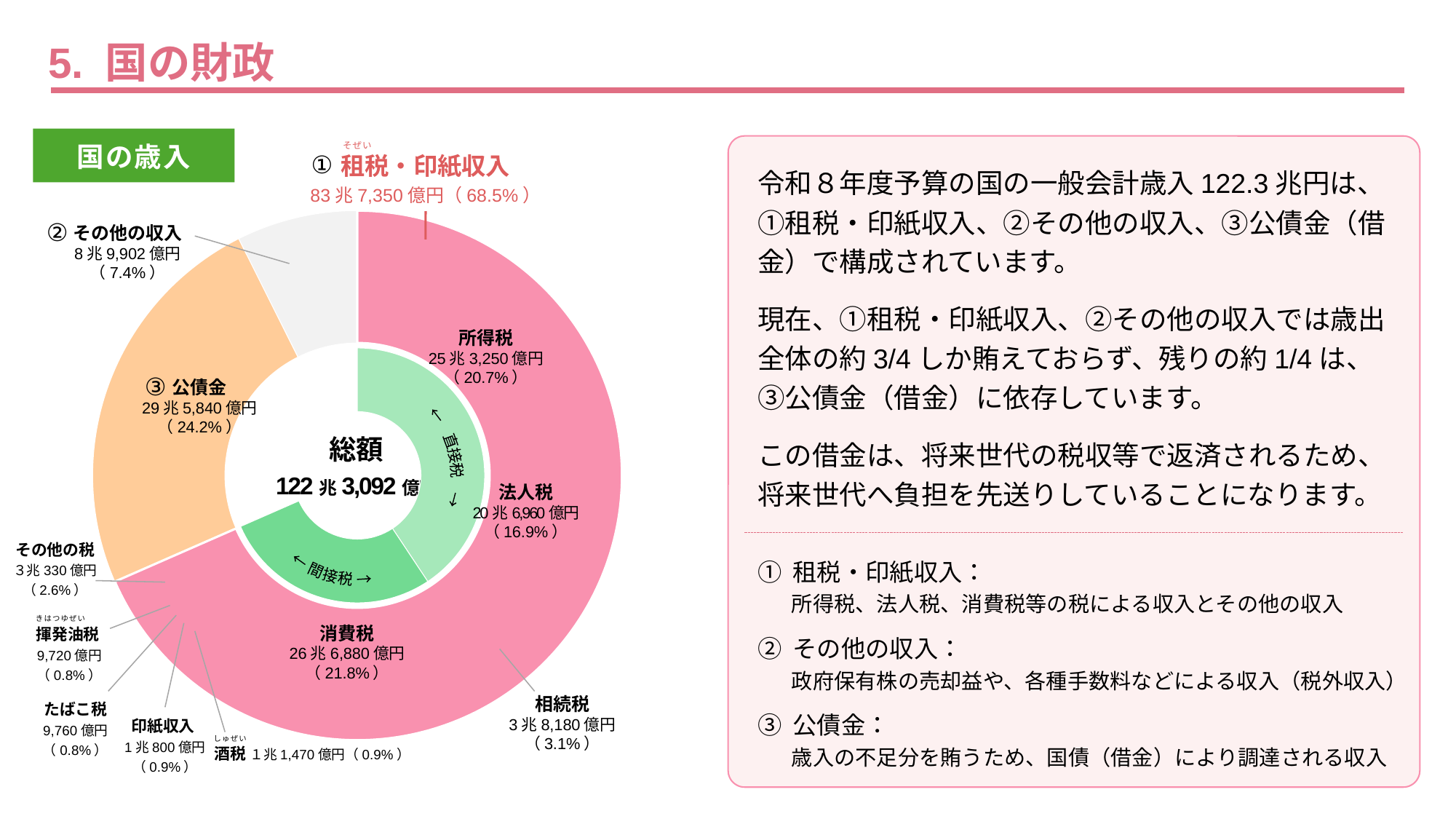

5. 国の財政

国の歳入
そぜい

租税・印紙収入
83兆7,350億円（68.5%）
①
令和８年度予算の国の一般会計歳入122.3兆円は、①租税・印紙収入、②その他の収入、③公債金（借金）で構成されています。
現在、①租税・印紙収入、②その他の収入では歳出全体の約3/4しか賄えておらず、残りの約1/4は、③公債金（借金）に依存しています。
この借金は、将来世代の税収等で返済されるため、将来世代へ負担を先送りしていることになります。

### Chart

| Category | 国の歳入 |
|---|---|
| 所得税 | 0.207 |
| 法人税 | 0.169 |
| 相続税 | 0.031 |
| 消費税 | 0.218 |
| 酒税 | 0.009 |
| 印紙収入 | 0.009 |
| たばこ税 | 0.008 |
| 揮発油税 | 0.008 |
| その他の税 | 0.026 |
| 公債金 | 0.242 |
| その他の収入 | 0.074 |

### Chart

| Category | 列1 |
|---|---|
| 租税・印紙収入 | 0.685 |
②
その他の収入
8兆9,902億円
（7.4%）
所得税
25兆3,250億円
（20.7%）

### Chart

| Category | 列1 |
|---|---|
| 直接税 | 0.407 |
| 間接税 | 0.278 |
| その他 | 0.316 |
③
公債金
29兆5,840億円
（24.2%）
←　直接税　→
← 間接税 →
総額
122兆3,092億円
法人税
20兆6,960億円
（16.9%）
その他の税
３兆330億円
（2.6%）
① 租税・印紙収入：
所得税、法人税、消費税等の税による収入とその他の収入
きはつゆぜい
消費税
26兆6,880億円
（21.8%）
揮発油税
9,720億円
（0.8%）
② その他の収入：
政府保有株の売却益や、各種手数料などによる収入（税外収入）
相続税
3兆8,180億円
（3.1%）
たばこ税
9,760億円
（0.8%）
③ 公債金：
歳入の不足分を賄うため、国債（借金）により調達される収入
印紙収入
1兆800億円
（0.9%）
しゅぜい
酒税 １兆1,470億円（0.9%）